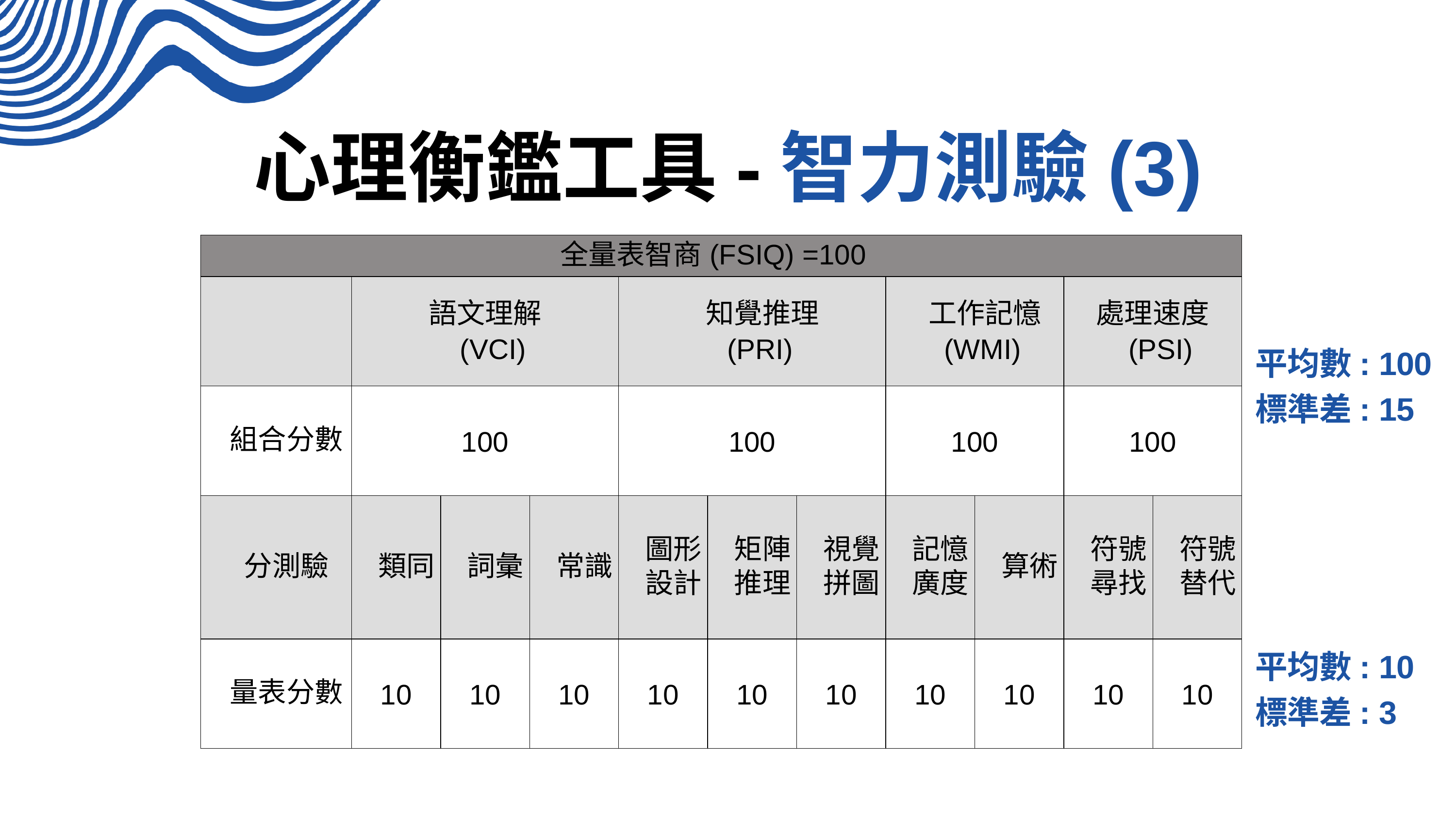

心理衡鑑工具-智力測驗(3)
| 全量表智商(FSIQ) =100 | 全量表智商(FSIQ) =100 | 全量表智商(FSIQ) =100 | 全量表智商(FSIQ) =100 | 全量表智商(FSIQ) =100 | 全量表智商(FSIQ) =100 | 全量表智商(FSIQ) =100 | 全量表智商(FSIQ) =100 | 全量表智商(FSIQ) =100 | 全量表智商(FSIQ) =100 | 全量表智商(FSIQ) =100 |
| --- | --- | --- | --- | --- | --- | --- | --- | --- | --- | --- |
|  | 語文理解 (VCI) | 語文理解 (VCI) | 語文理解 (VCI) | 知覺推理 (PRI) | 知覺推理 (PRI) | 知覺推理 (PRI) | 工作記憶 (WMI) | 工作記憶 (WMI) | 處理速度 (PSI) | 處理速度 (PSI) |
| 組合分數 | 100 | 100 | 100 | 100 | 100 | 100 | 100 | 100 | 100 | 100 |
| 分測驗 | 類同 | 詞彙 | 常識 | 圖形 設計 | 矩陣 推理 | 視覺 拼圖 | 記憶 廣度 | 算術 | 符號 尋找 | 符號 替代 |
| 量表分數 | 10 | 10 | 10 | 10 | 10 | 10 | 10 | 10 | 10 | 10 |
平均數: 100 標準差: 15
平均數: 10
標準差: 3